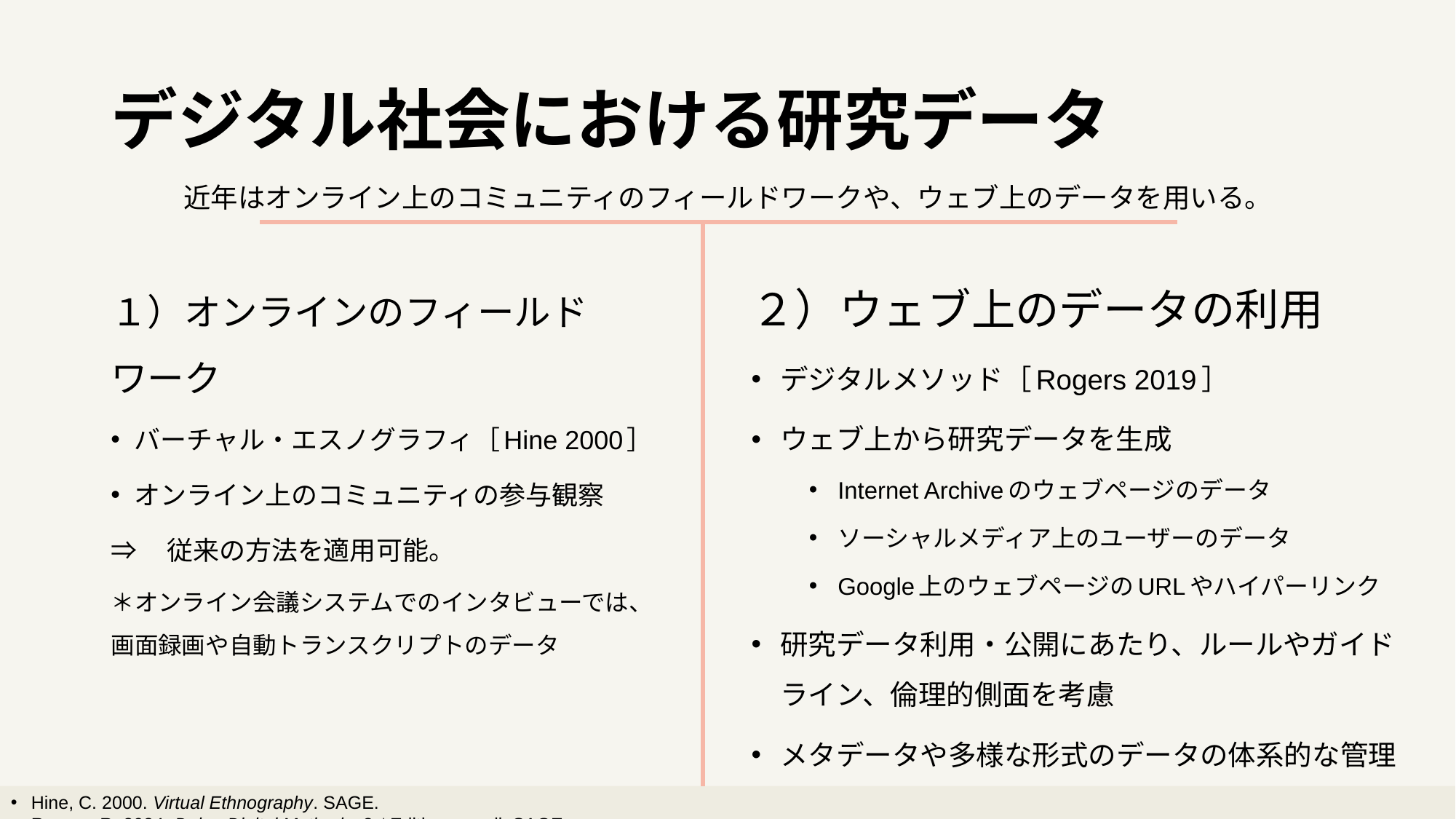

# デジタル社会における研究データ
近年はオンライン上のコミュニティのフィールドワークや、ウェブ上のデータを用いる。
２）ウェブ上のデータの利用
デジタルメソッド［Rogers 2019］
ウェブ上から研究データを生成
Internet Archiveのウェブページのデータ
ソーシャルメディア上のユーザーのデータ
Google上のウェブページのURLやハイパーリンク
研究データ利用・公開にあたり、ルールやガイドライン、倫理的側面を考慮
メタデータや多様な形式のデータの体系的な管理
１）オンラインのフィールドワーク
バーチャル・エスノグラフィ［Hine 2000］
オンライン上のコミュニティの参与観察
⇒　従来の方法を適用可能。
＊オンライン会議システムでのインタビューでは、画面録画や自動トランスクリプトのデータ

Hine, C. 2000. Virtual Ethnography. SAGE.
Rogers, R. 2024. Doing Digital Methods. 2nd Edition, p. xxii. SAGE.